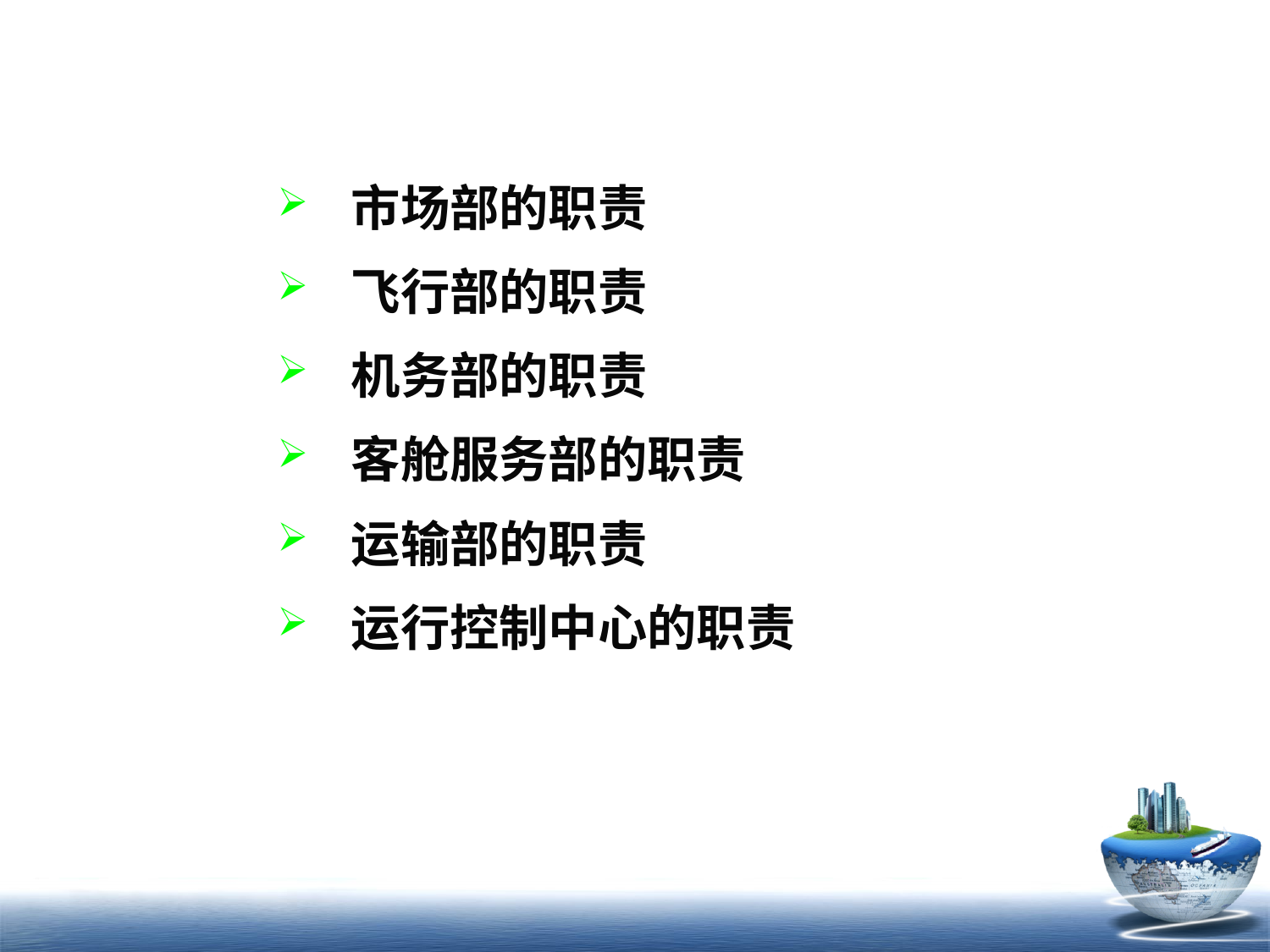

市场部的职责
飞行部的职责
机务部的职责
客舱服务部的职责
运输部的职责
运行控制中心的职责